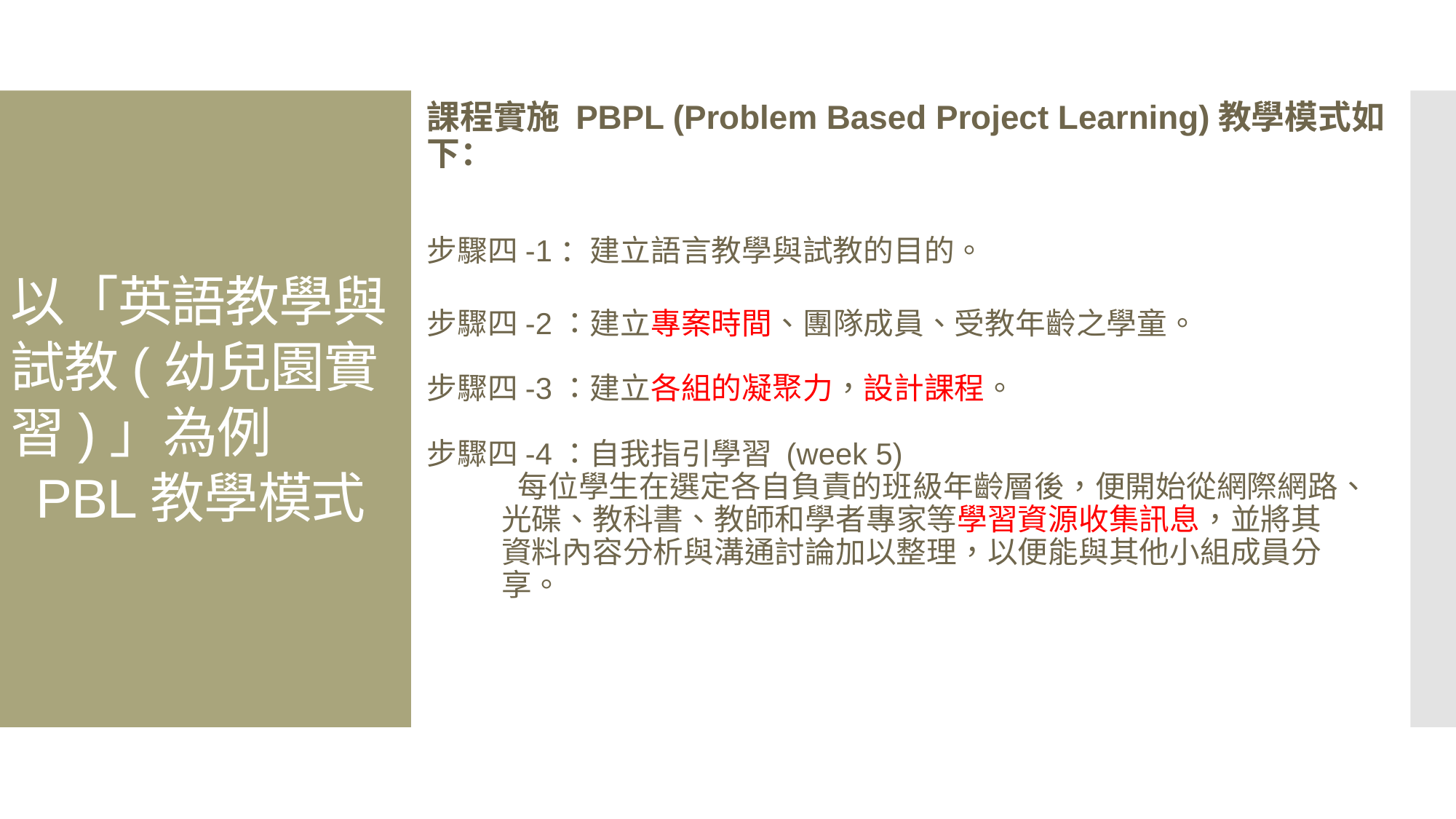

課程實施 PBPL (Problem Based Project Learning)教學模式如下：

步驟四-1：建立語言教學與試教的目的。

步驟四-2：建立專案時間、團隊成員、受教年齡之學童。

步驟四-3：建立各組的凝聚力，設計課程。

步驟四-4：自我指引學習 (week 5)
          每位學生在選定各自負責的班級年齡層後，便開始從網際網路、
          光碟、教科書、教師和學者專家等學習資源收集訊息，並將其
          資料內容分析與溝通討論加以整理，以便能與其他小組成員分
          享。
以「英語教學與試教(幼兒園實習)」為例
 PBL教學模式